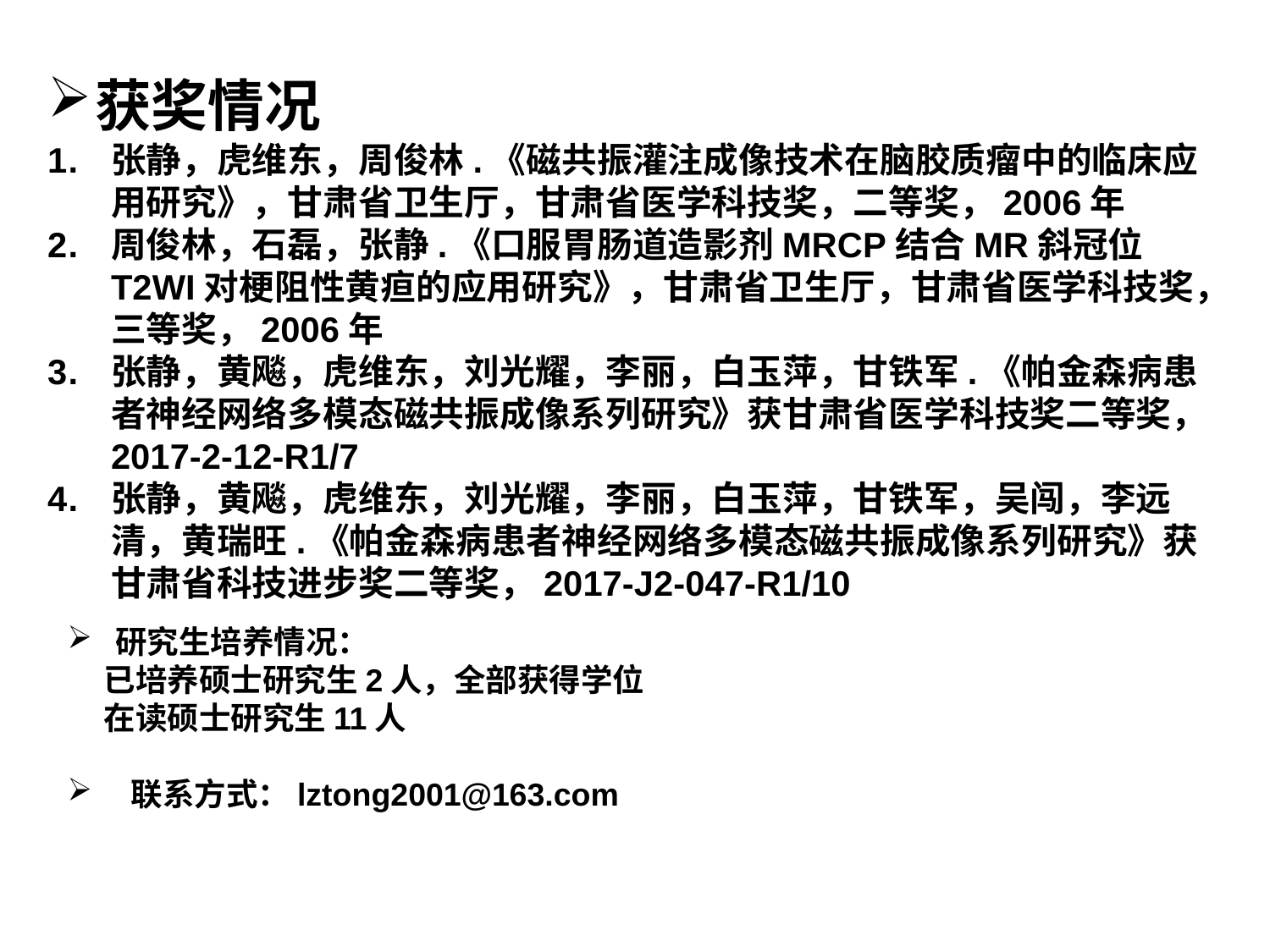

获奖情况
张静，虎维东，周俊林.《磁共振灌注成像技术在脑胶质瘤中的临床应用研究》，甘肃省卫生厅，甘肃省医学科技奖，二等奖，2006年
周俊林，石磊，张静.《口服胃肠道造影剂MRCP结合MR斜冠位T2WI对梗阻性黄疸的应用研究》，甘肃省卫生厅，甘肃省医学科技奖，三等奖，2006年
张静，黄飚，虎维东，刘光耀，李丽，白玉萍，甘铁军.《帕金森病患者神经网络多模态磁共振成像系列研究》获甘肃省医学科技奖二等奖，2017-2-12-R1/7
张静，黄飚，虎维东，刘光耀，李丽，白玉萍，甘铁军，吴闯，李远清，黄瑞旺.《帕金森病患者神经网络多模态磁共振成像系列研究》获甘肃省科技进步奖二等奖，2017-J2-047-R1/10
研究生培养情况：
    已培养硕士研究生2人，全部获得学位
    在读硕士研究生11人

联系方式：lztong2001@163.com